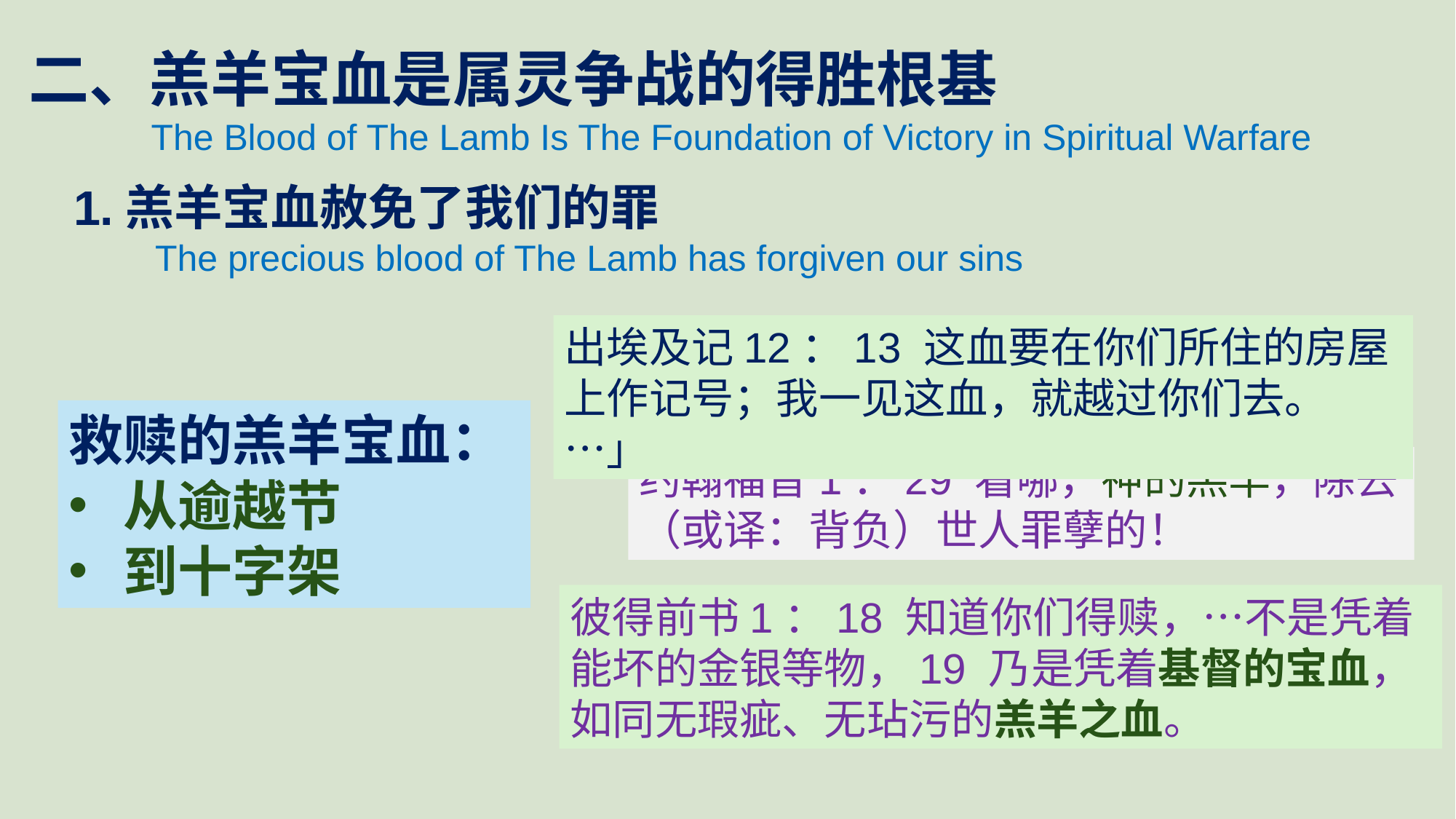

二、羔羊宝血是属灵争战的得胜根基
            The Blood of The Lamb Is The Foundation of Victory in Spiritual Warfare
1.羔羊宝血赦免了我们的罪
        The precious blood of The Lamb has forgiven our sins
出埃及记12：13 这血要在你们所住的房屋上作记号；我一见这血，就越过你们去。…」
救赎的羔羊宝血：
从逾越节
到十字架
约翰福音1：29 看哪，神的羔羊，除去（或译：背负）世人罪孽的！
彼得前书1：18 知道你们得赎，…不是凭着能坏的金银等物，19 乃是凭着基督的宝血，如同无瑕疵、无玷污的羔羊之血。